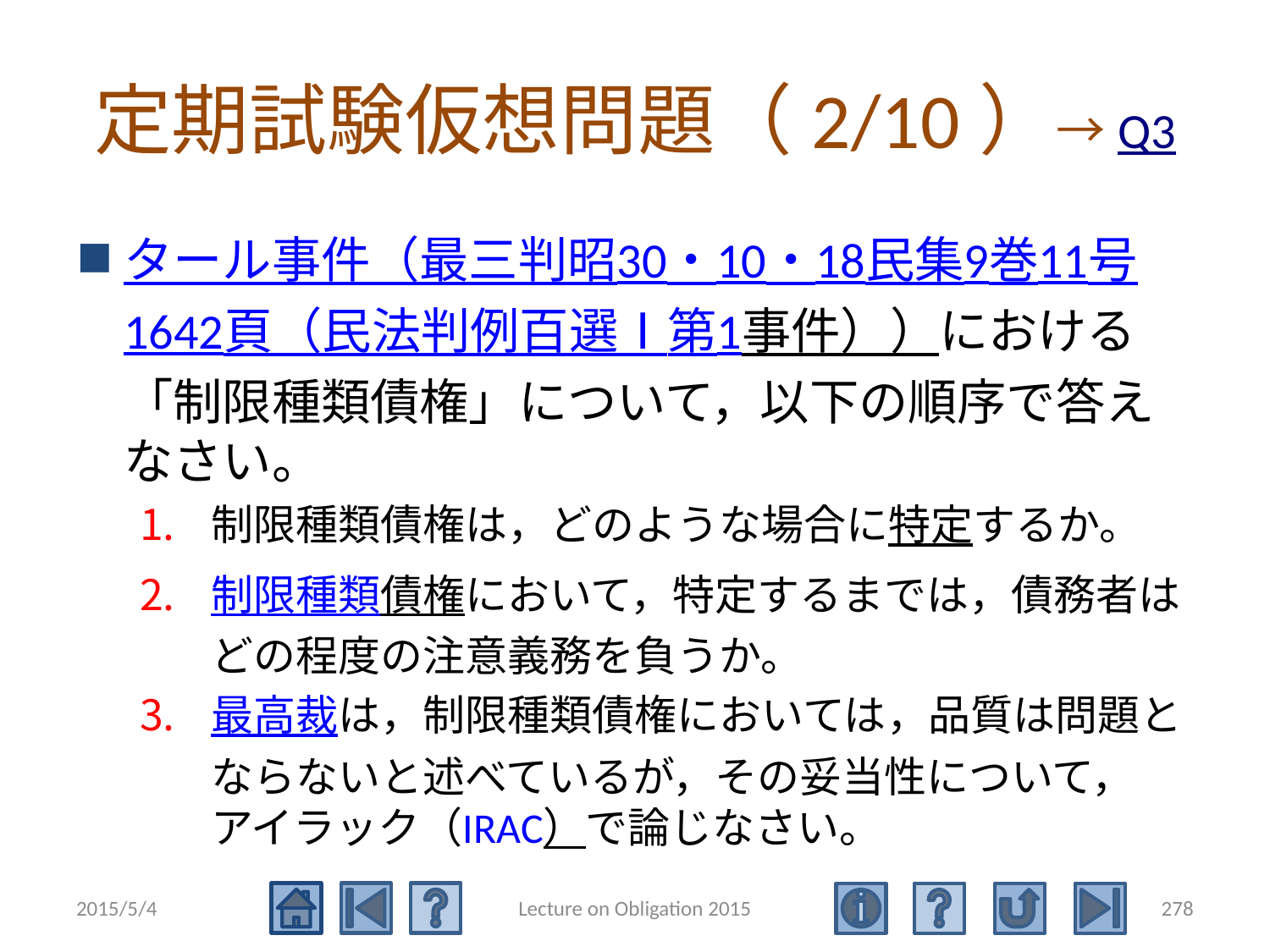

# 定期試験仮想問題（2/10）→Q3
タール事件（最三判昭30・10・18民集9巻11号1642頁（民法判例百選Ⅰ第1事件））における「制限種類債権」について，以下の順序で答えなさい。
制限種類債権は，どのような場合に特定するか。
制限種類債権において，特定するまでは，債務者はどの程度の注意義務を負うか。
最高裁は，制限種類債権においては，品質は問題とならないと述べているが，その妥当性について，アイラック（IRAC）で論じなさい。
2015/5/4
Lecture on Obligation 2015
278